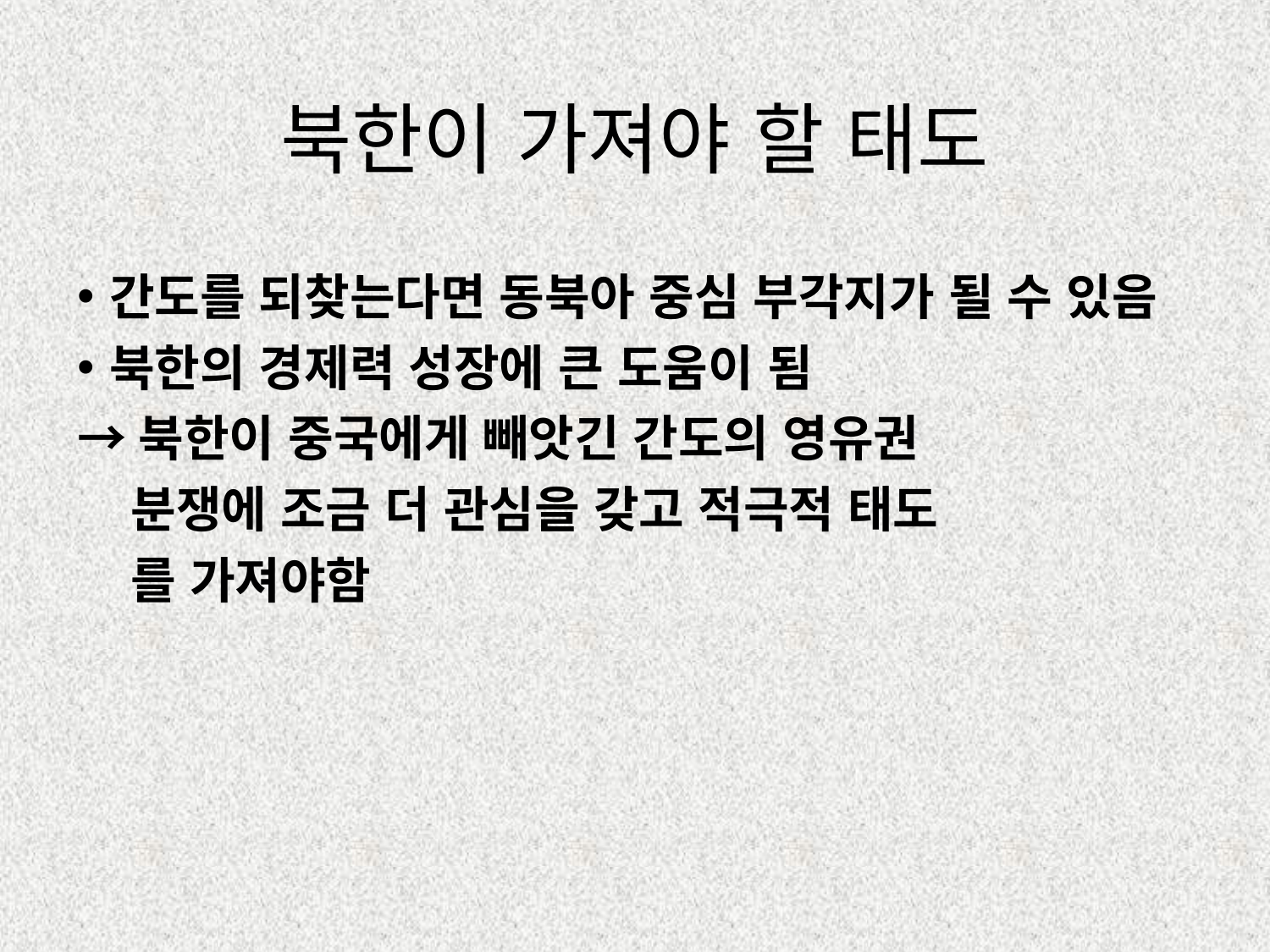

# 북한이 가져야 할 태도
간도를 되찾는다면 동북아 중심 부각지가 될 수 있음
북한의 경제력 성장에 큰 도움이 됨
→북한이 중국에게 빼앗긴 간도의 영유권
   분쟁에 조금 더 관심을 갖고 적극적 태도
   를 가져야함